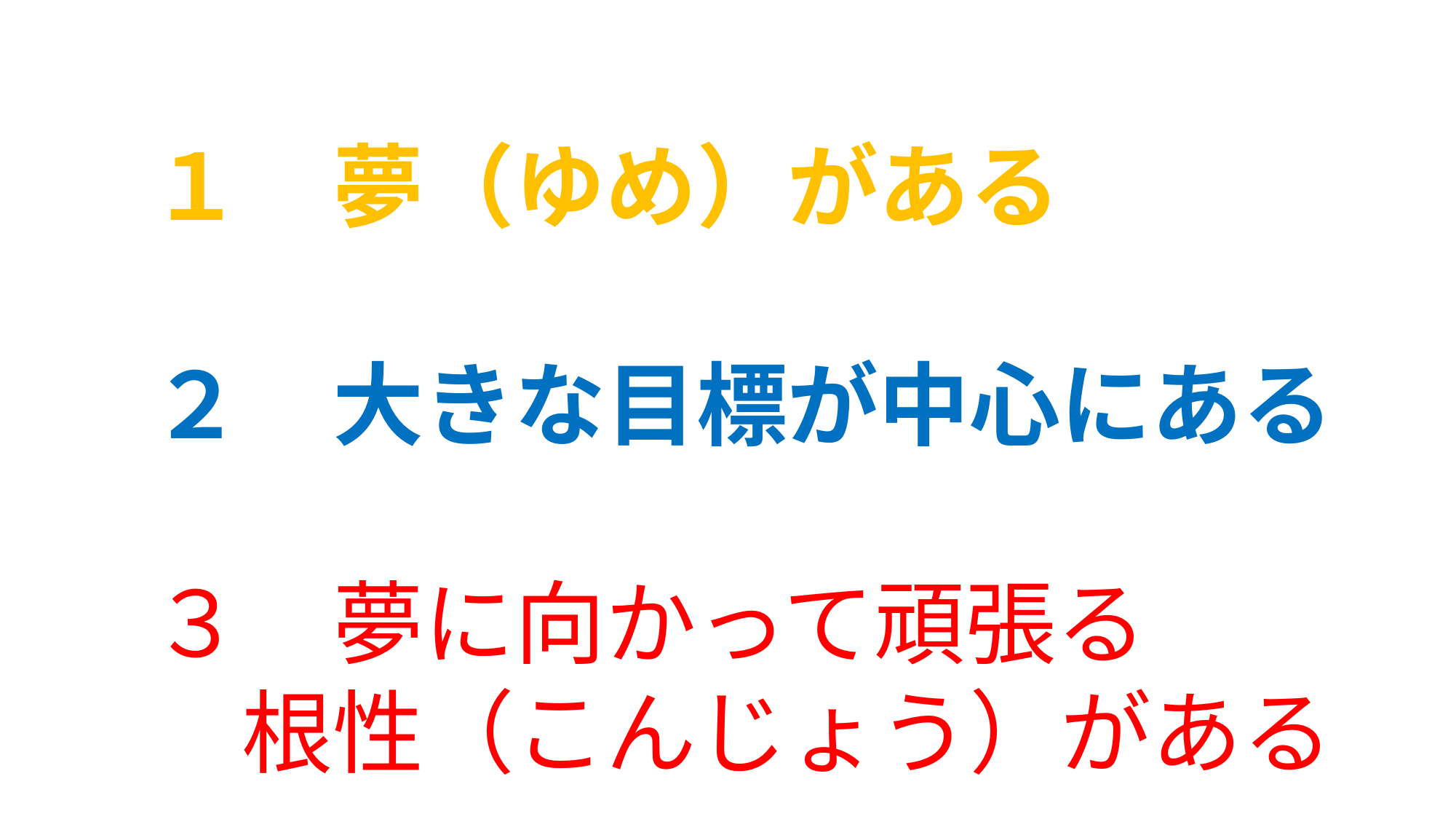

# １　夢（ゆめ）がある ２　大きな目標が中心にある ３　夢に向かって頑張る 　根性（こんじょう）がある